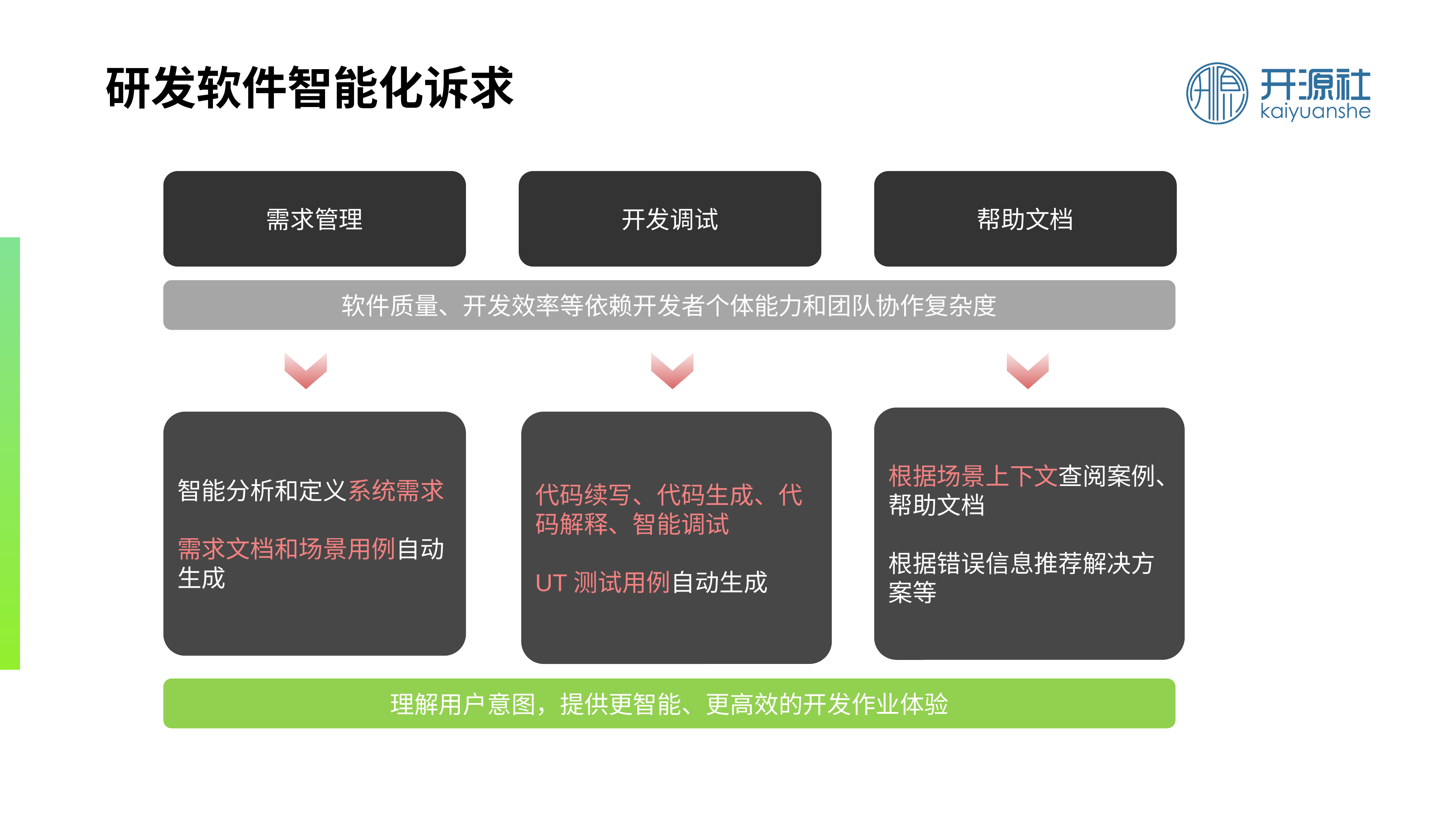

# 研发软件智能化诉求
需求管理
开发调试
帮助文档
软件质量、开发效率等依赖开发者个体能力和团队协作复杂度

根据场景上下文查阅案例、帮助文档

根据错误信息推荐解决方案等
智能分析和定义系统需求

需求文档和场景用例自动生成
代码续写、代码生成、代码解释、智能调试

UT测试用例自动生成
理解用户意图，提供更智能、更高效的开发作业体验